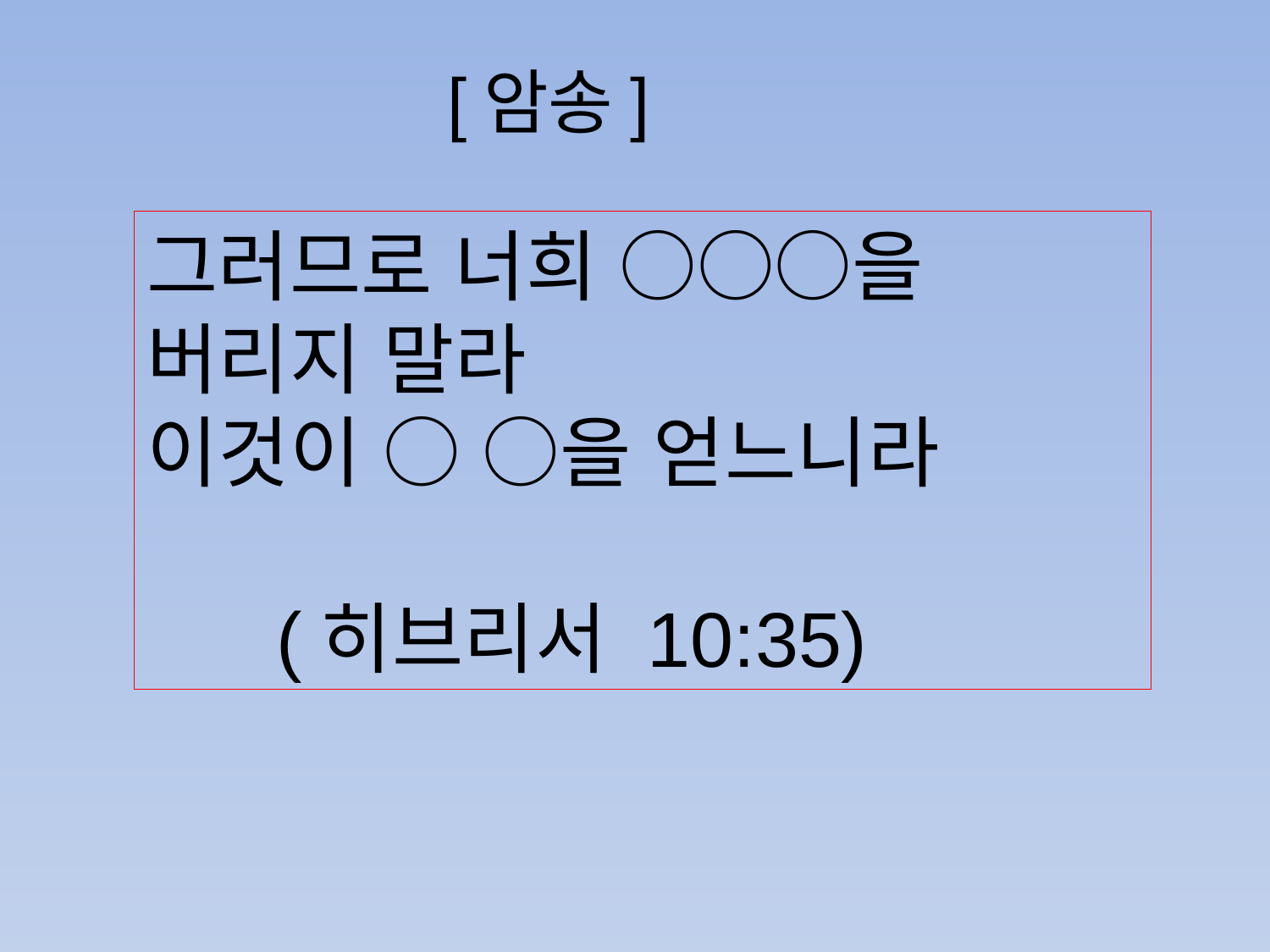

# [암송]
그러므로 너희 ○○○을
버리지 말라
이것이 ○ ○을 얻느니라

      (히브리서 10:35)